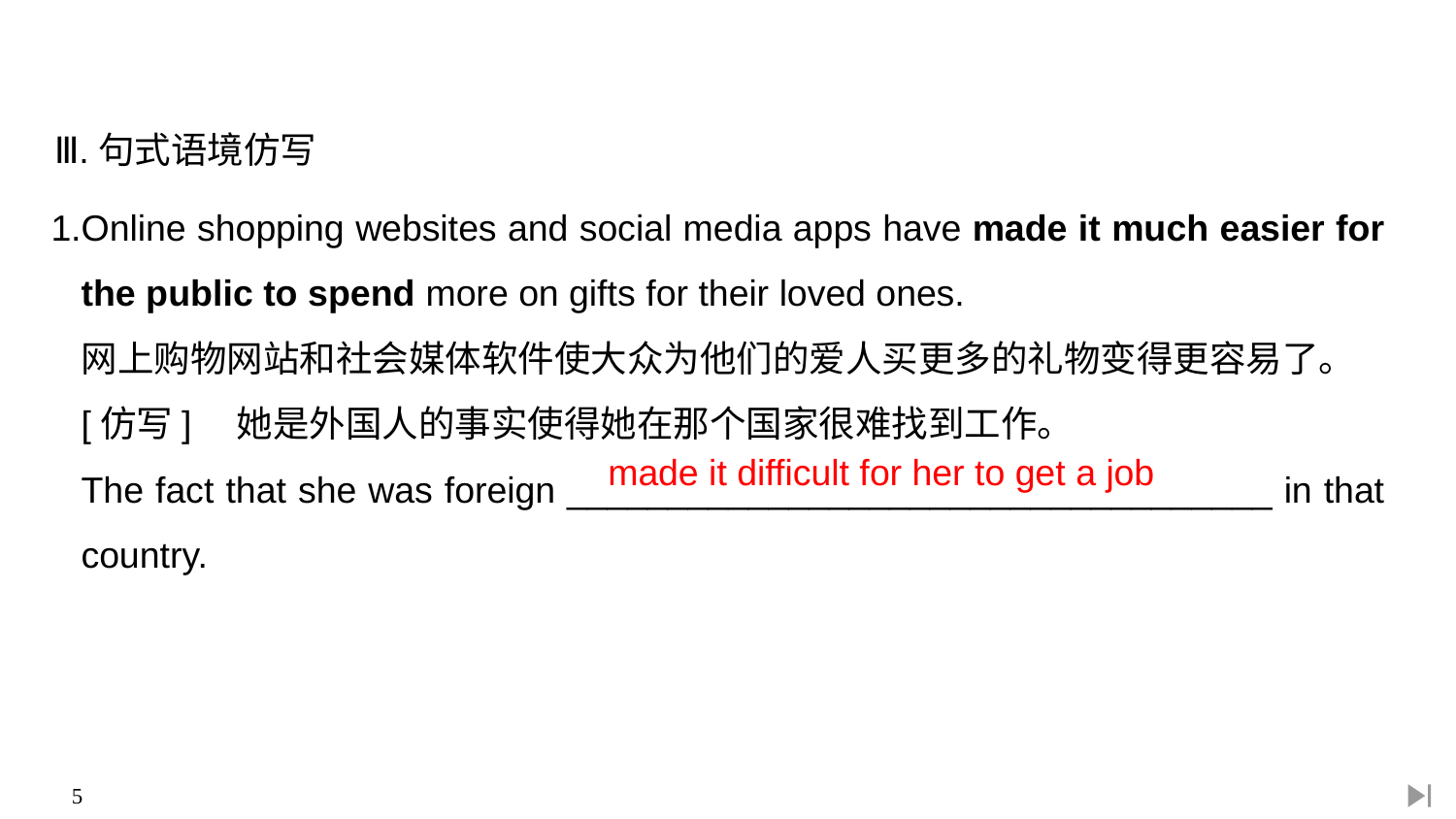

Ⅲ.句式语境仿写
1.Online shopping websites and social media apps have made it much easier for the public to spend more on gifts for their loved ones.
	网上购物网站和社会媒体软件使大众为他们的爱人买更多的礼物变得更容易了。
	[仿写]　她是外国人的事实使得她在那个国家很难找到工作。
	The fact that she was foreign ___________________________________ in that country.
made it difficult for her to get a job